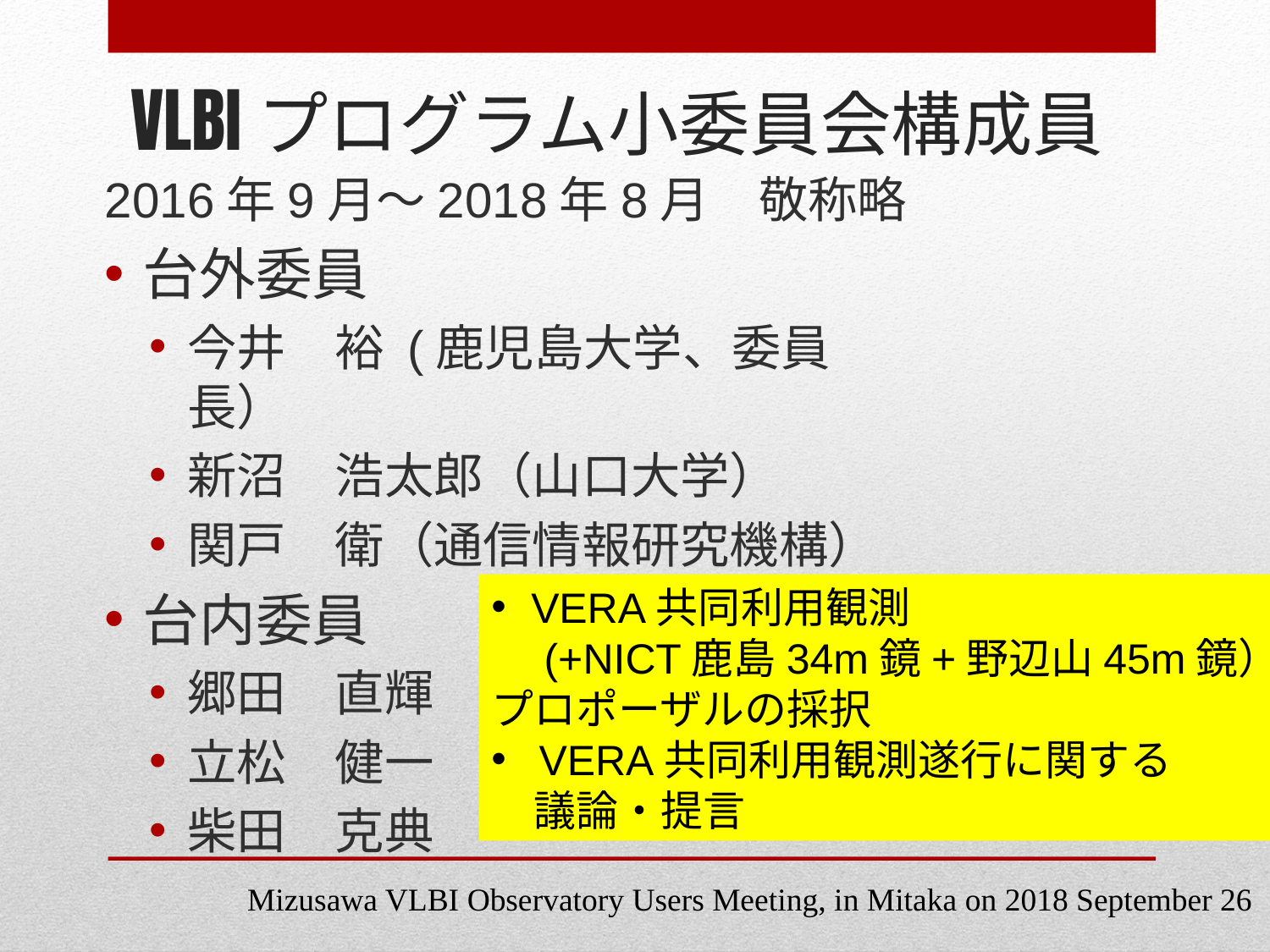

# VLBIプログラム小委員会構成員
2016年9月〜2018年8月　敬称略
台外委員
今井　裕 (鹿児島大学、委員長）
新沼　浩太郎（山口大学）
関戸　衛（通信情報研究機構）
台内委員
郷田　直輝
立松　健一
柴田　克典
VERA共同利用観測
　(+NICT鹿島34m鏡+野辺山45m鏡）
プロポーザルの採択
VERA共同利用観測遂行に関する
　議論・提言
Mizusawa VLBI Observatory Users Meeting, in Mitaka on 2018 September 26